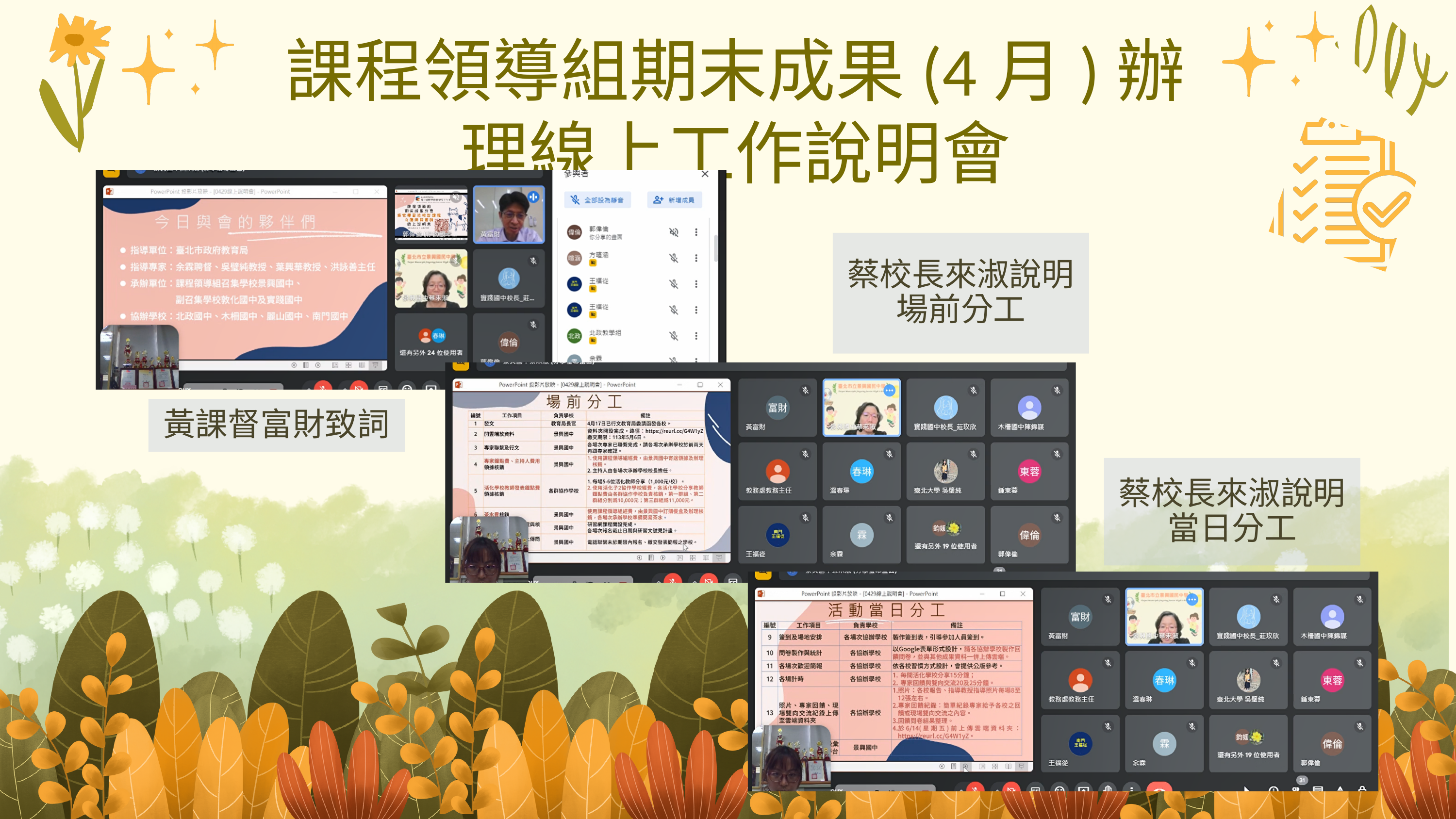

課程領導組期末成果(4月)辦理線上工作說明會

黃課督富財致詞
蔡校長來淑說明場前分工
蔡校長來淑說明當日分工